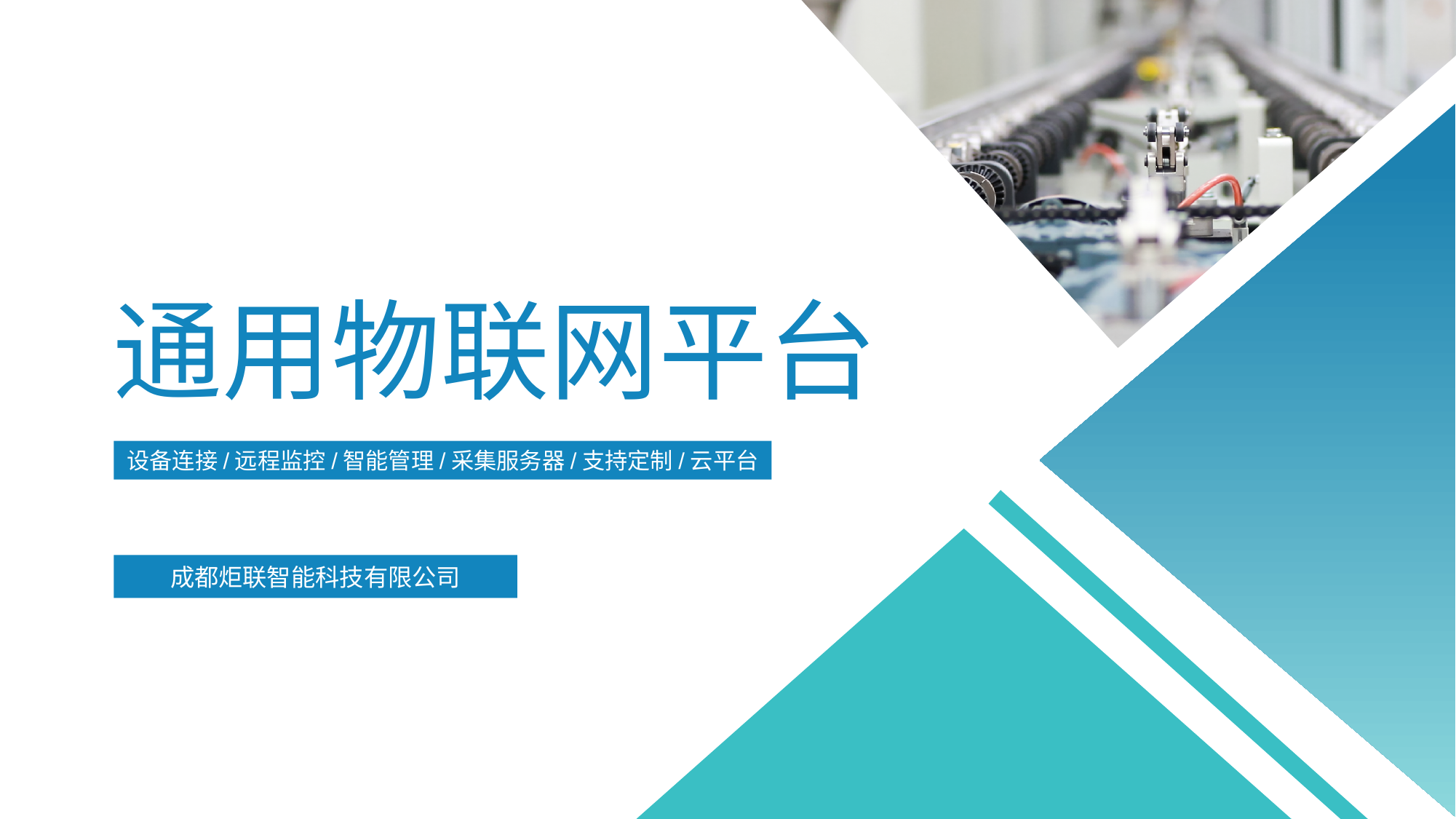

通用物联网平台
设备连接/远程监控/智能管理/采集服务器/支持定制/云平台
成都炬联智能科技有限公司